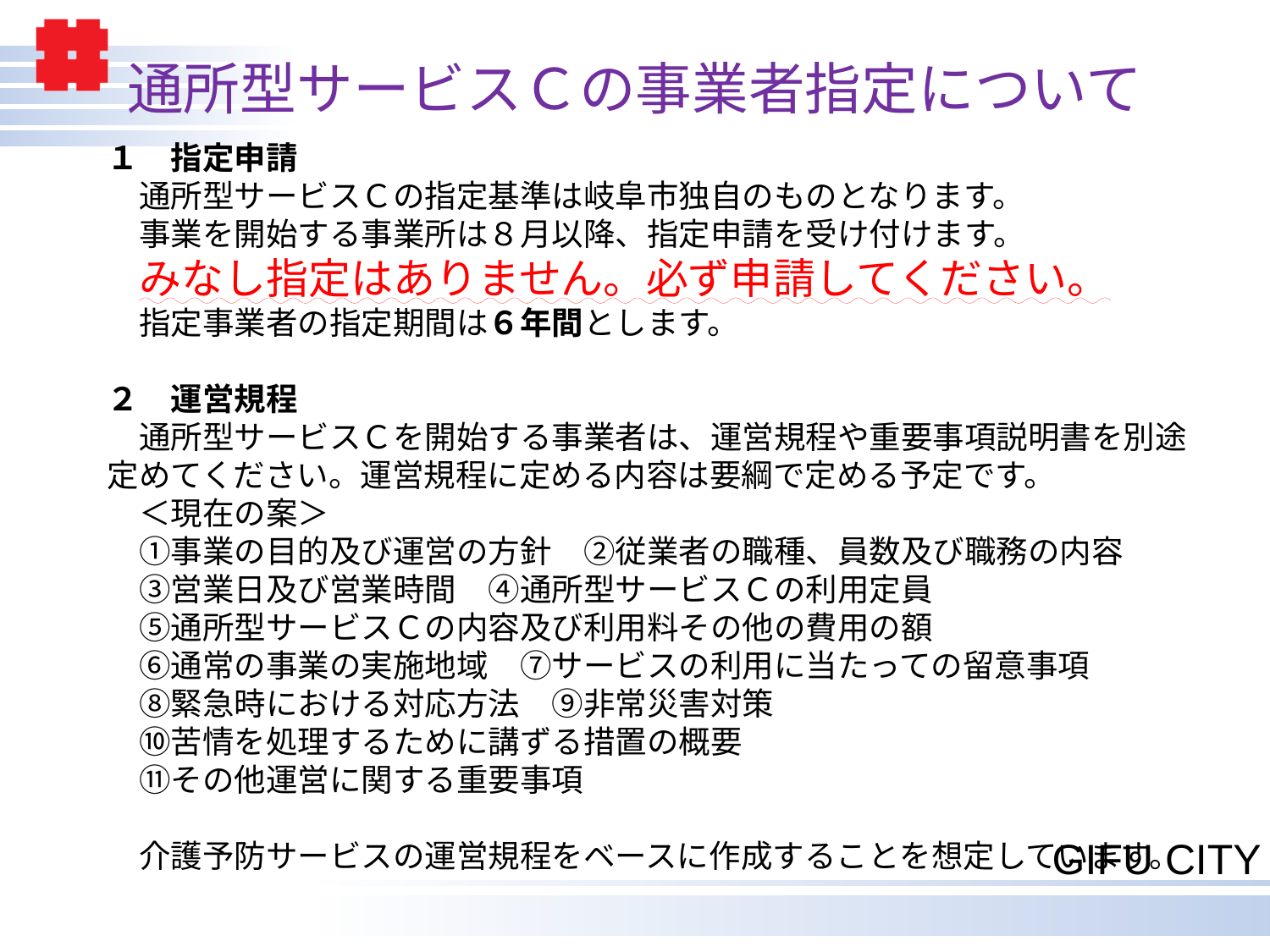

# 通所型サービスＣの事業者指定について
１　指定申請
　通所型サービスＣの指定基準は岐阜市独自のものとなります。
　事業を開始する事業所は８月以降、指定申請を受け付けます。
　みなし指定はありません。必ず申請してください。
　指定事業者の指定期間は６年間とします。

２　運営規程
　通所型サービスＣを開始する事業者は、運営規程や重要事項説明書を別途定めてください。運営規程に定める内容は要綱で定める予定です。
　＜現在の案＞
　①事業の目的及び運営の方針　②従業者の職種、員数及び職務の内容
　③営業日及び営業時間　④通所型サービスＣの利用定員
　⑤通所型サービスＣの内容及び利用料その他の費用の額
　⑥通常の事業の実施地域　⑦サービスの利用に当たっての留意事項
　⑧緊急時における対応方法　⑨非常災害対策
　⑩苦情を処理するために講ずる措置の概要
　⑪その他運営に関する重要事項

　介護予防サービスの運営規程をベースに作成することを想定しています。